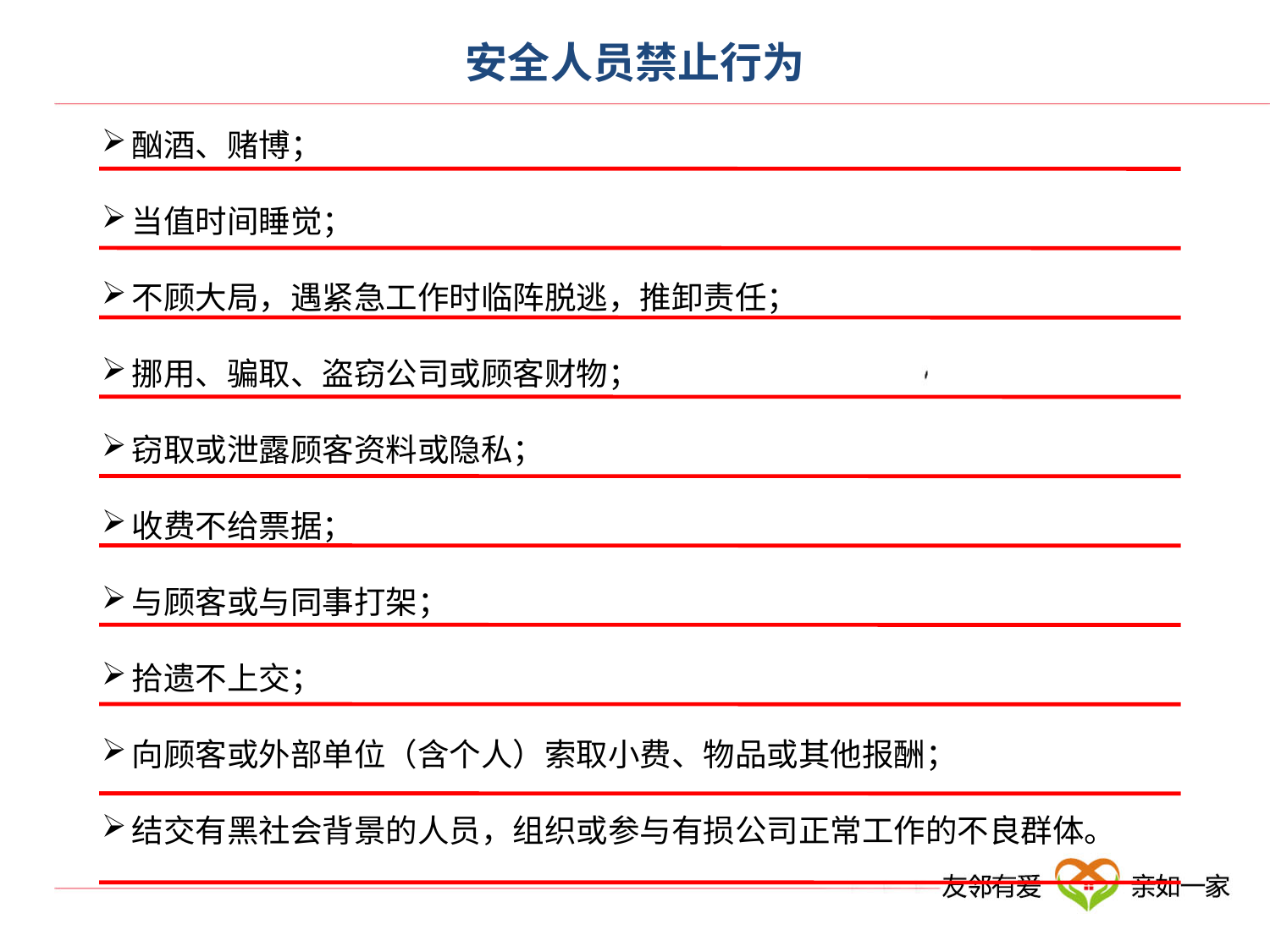

# 安全人员禁止行为
酗酒、赌博；

当值时间睡觉；

不顾大局，遇紧急工作时临阵脱逃，推卸责任；

挪用、骗取、盗窃公司或顾客财物；

窃取或泄露顾客资料或隐私；

收费不给票据；

与顾客或与同事打架；

拾遗不上交；

向顾客或外部单位（含个人）索取小费、物品或其他报酬；

结交有黑社会背景的人员，组织或参与有损公司正常工作的不良群体。